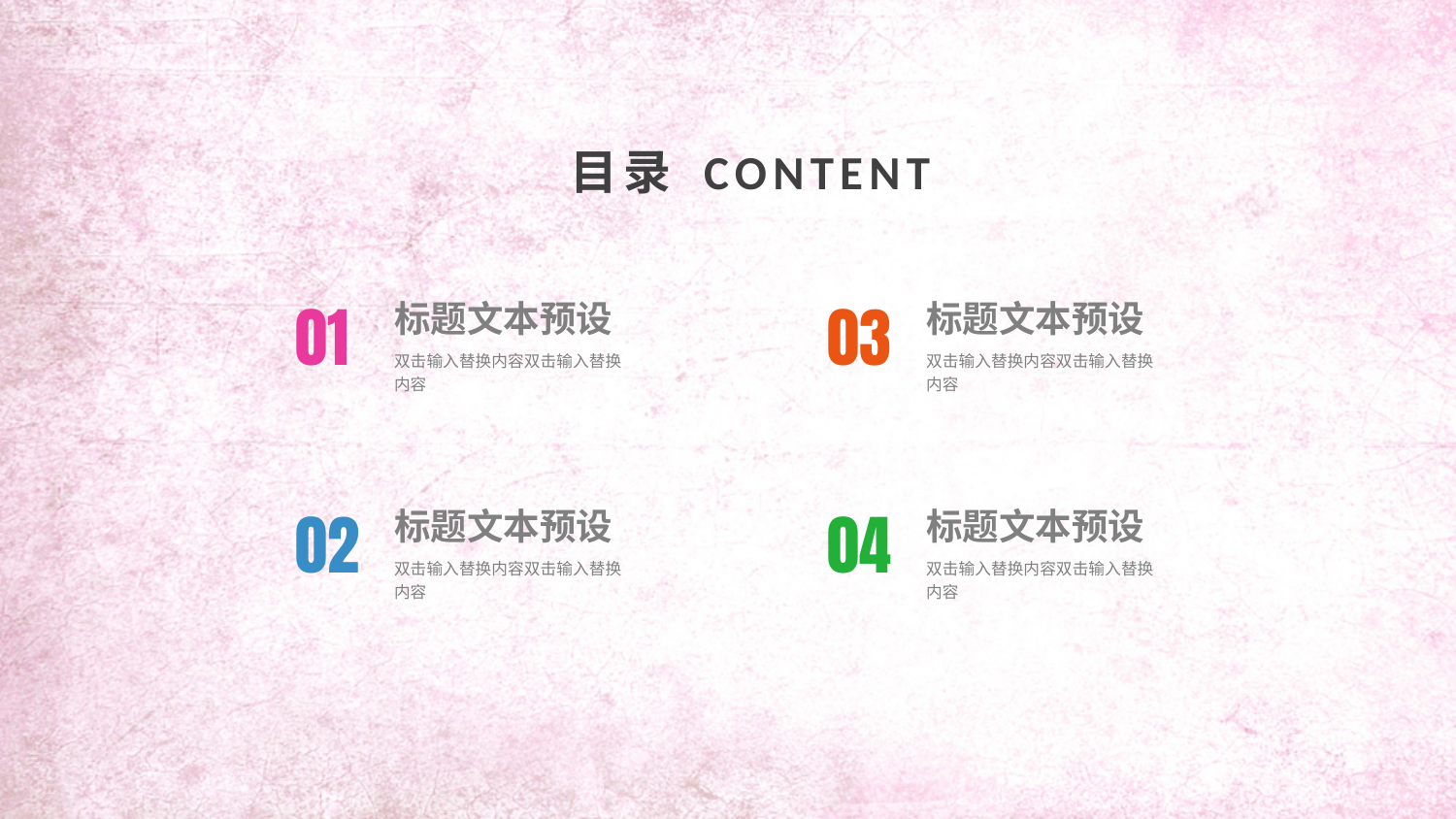

目录 CONTENT
01
标题文本预设
双击输入替换内容双击输入替换内容
03
标题文本预设
双击输入替换内容双击输入替换内容
02
标题文本预设
双击输入替换内容双击输入替换内容
04
标题文本预设
双击输入替换内容双击输入替换内容